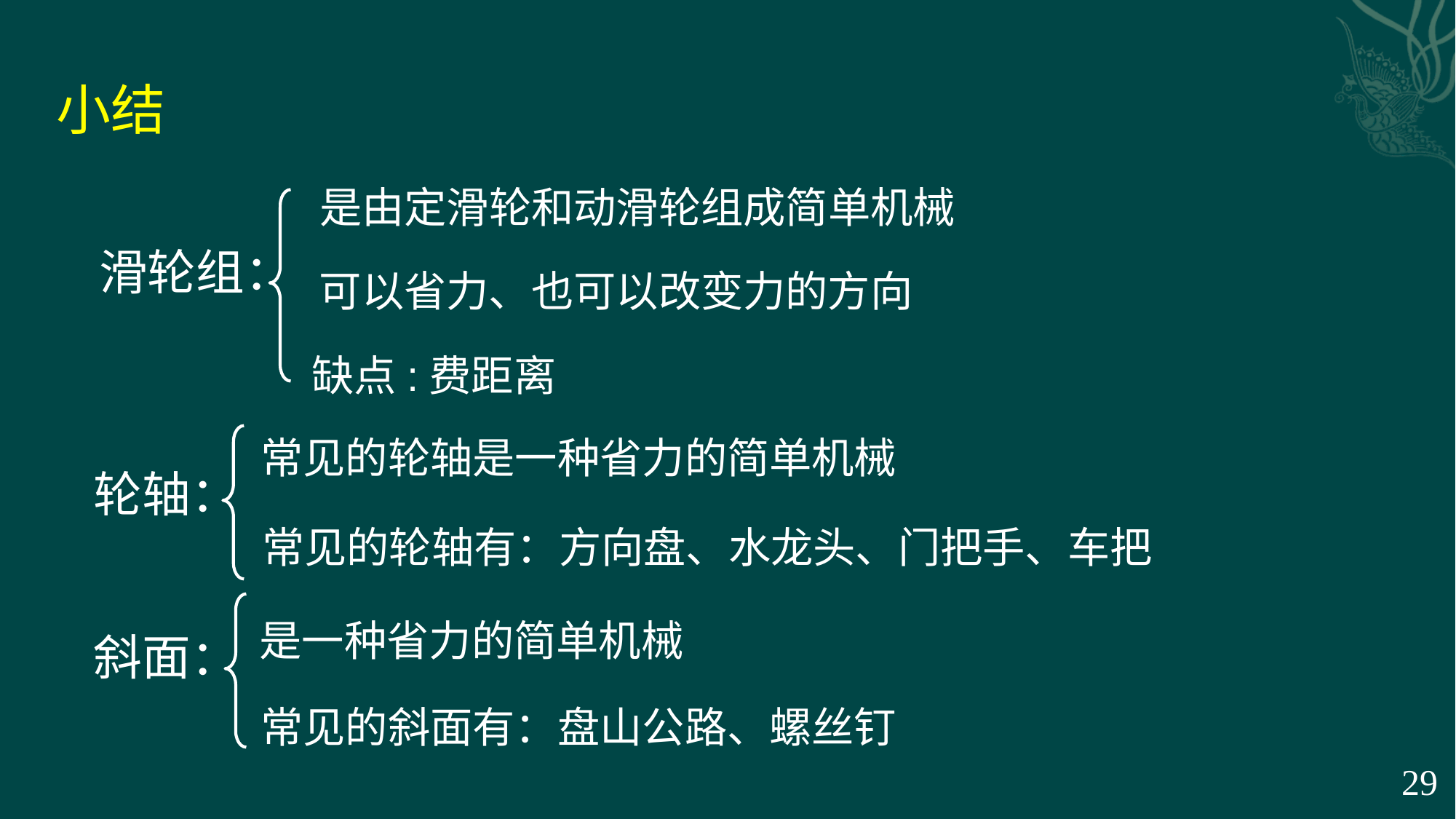

小结
是由定滑轮和动滑轮组成简单机械

滑轮组：
可以省力、也可以改变力的方向
缺点:费距离

常见的轮轴是一种省力的简单机械
轮轴：
常见的轮轴有：方向盘、水龙头、门把手、车把

是一种省力的简单机械
斜面：
常见的斜面有：盘山公路、螺丝钉
29